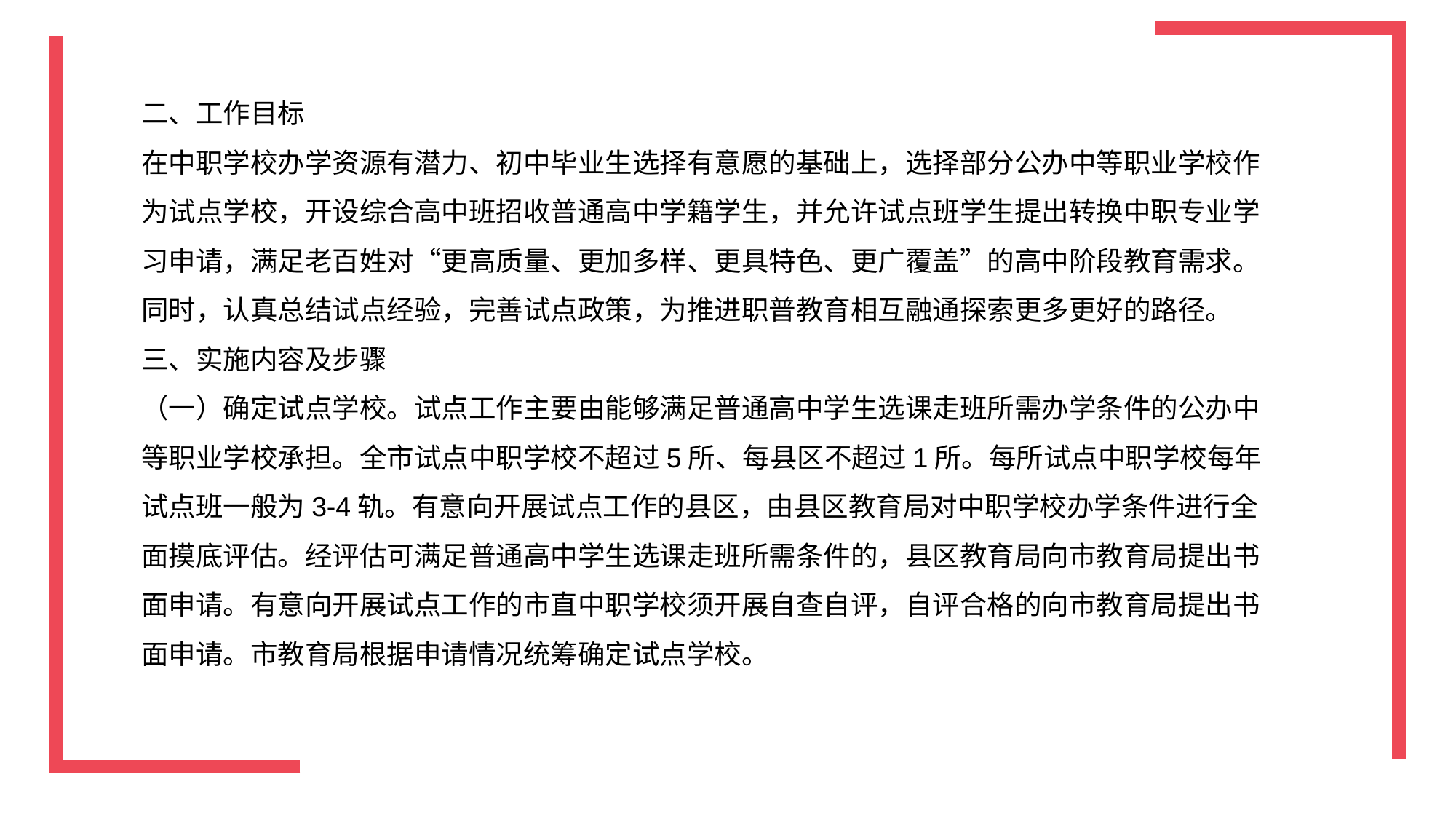

二、工作目标
在中职学校办学资源有潜力、初中毕业生选择有意愿的基础上，选择部分公办中等职业学校作为试点学校，开设综合高中班招收普通高中学籍学生，并允许试点班学生提出转换中职专业学习申请，满足老百姓对“更高质量、更加多样、更具特色、更广覆盖”的高中阶段教育需求。同时，认真总结试点经验，完善试点政策，为推进职普教育相互融通探索更多更好的路径。
三、实施内容及步骤
（一）确定试点学校。试点工作主要由能够满足普通高中学生选课走班所需办学条件的公办中等职业学校承担。全市试点中职学校不超过5所、每县区不超过1所。每所试点中职学校每年试点班一般为3-4轨。有意向开展试点工作的县区，由县区教育局对中职学校办学条件进行全面摸底评估。经评估可满足普通高中学生选课走班所需条件的，县区教育局向市教育局提出书面申请。有意向开展试点工作的市直中职学校须开展自查自评，自评合格的向市教育局提出书面申请。市教育局根据申请情况统筹确定试点学校。